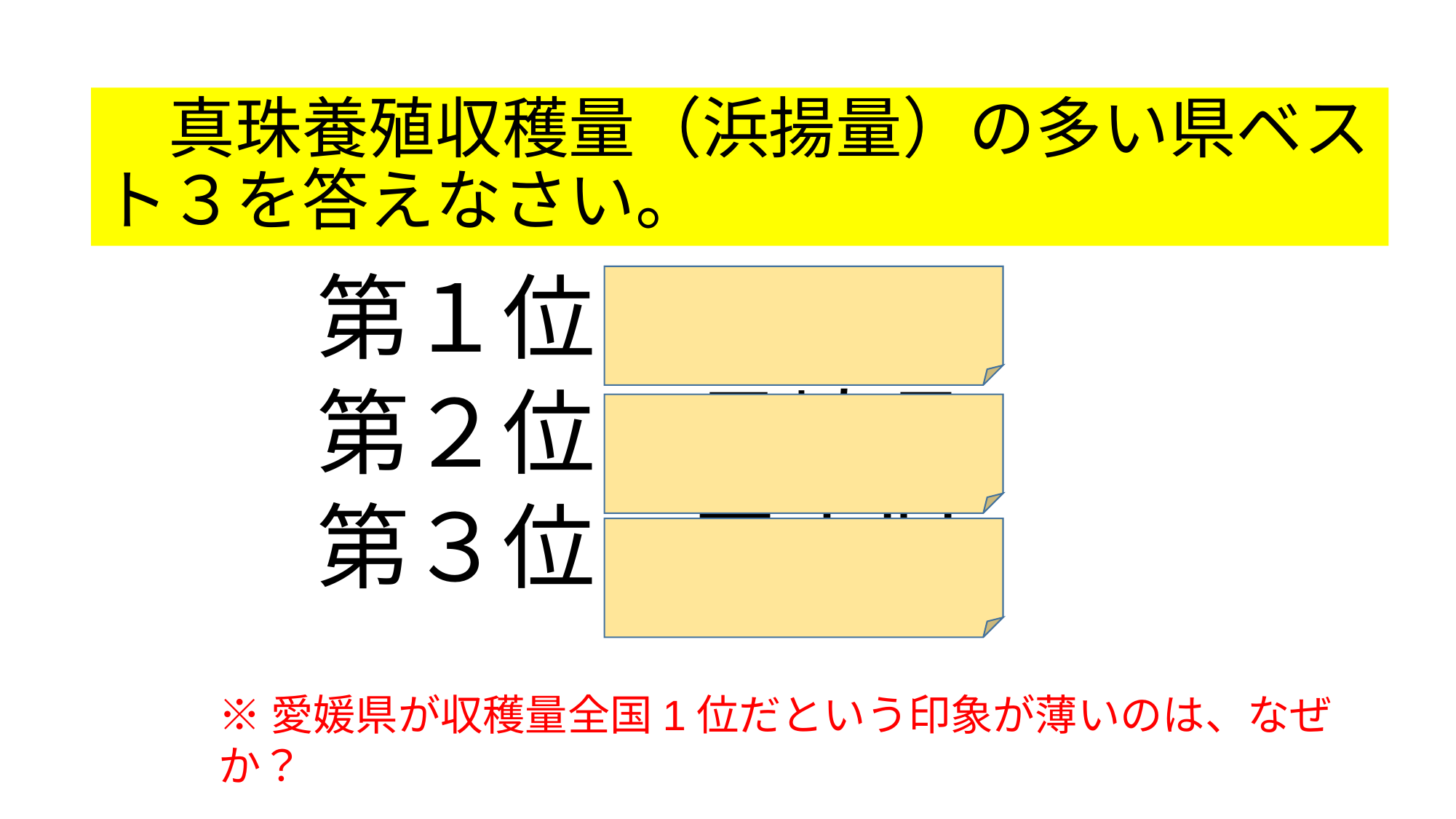

# 真珠養殖収穫量（浜揚量）の多い県ベスト３を答えなさい。
第１位　愛媛県
第２位　長崎県
第３位　三重県

※愛媛県が収穫量全国1位だという印象が薄いのは、なぜか？